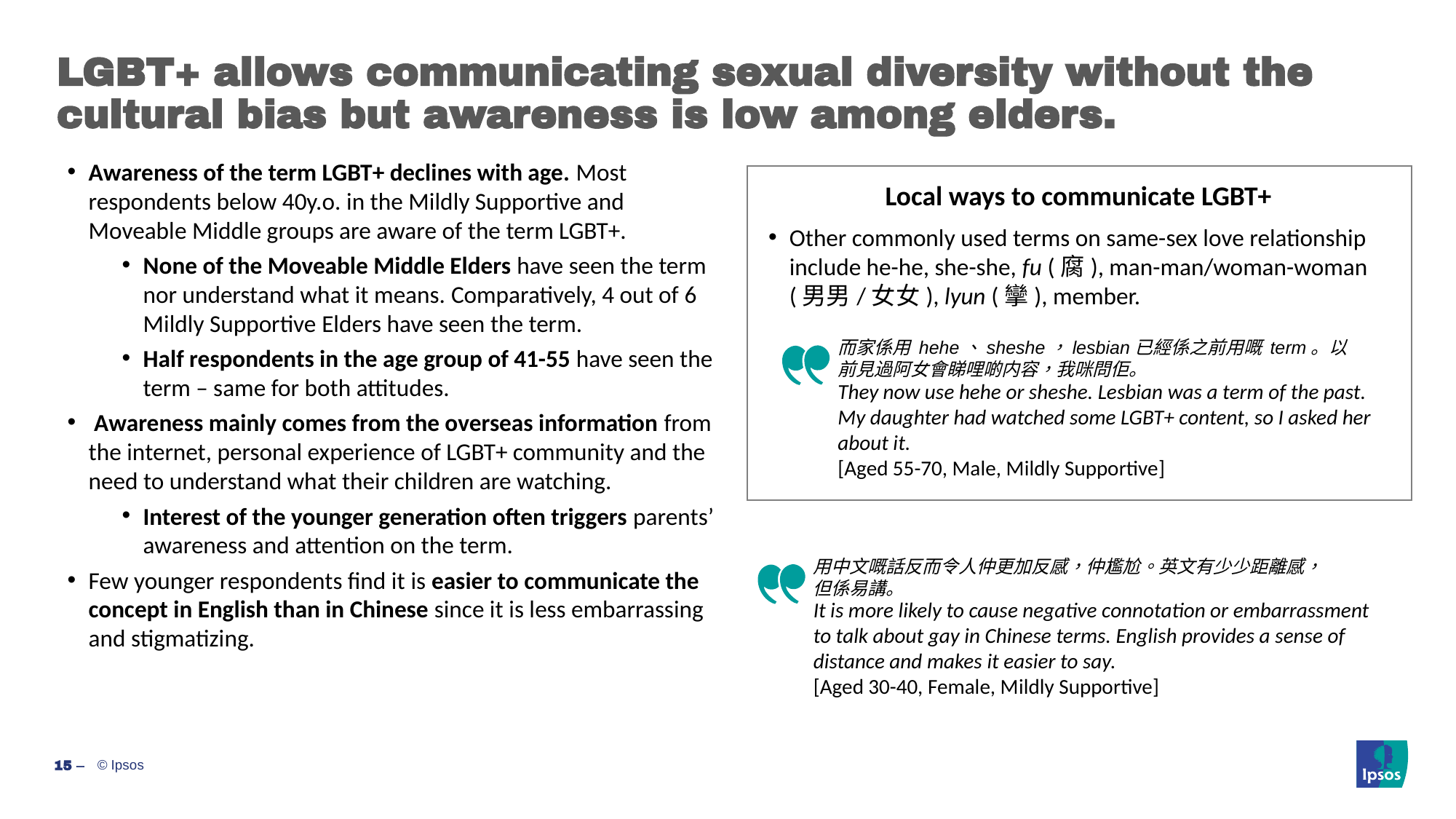

# LGBT+ allows communicating sexual diversity without the cultural bias but awareness is low among elders.
Awareness of the term LGBT+ declines with age. Most respondents below 40y.o. in the Mildly Supportive and Moveable Middle groups are aware of the term LGBT+.
None of the Moveable Middle Elders have seen the term nor understand what it means. Comparatively, 4 out of 6 Mildly Supportive Elders have seen the term.
Half respondents in the age group of 41-55 have seen the term – same for both attitudes.
 Awareness mainly comes from the overseas information from the internet, personal experience of LGBT+ community and the need to understand what their children are watching.
Interest of the younger generation often triggers parents’ awareness and attention on the term.
Few younger respondents find it is easier to communicate the concept in English than in Chinese since it is less embarrassing and stigmatizing.

Local ways to communicate LGBT+
Other commonly used terms on same-sex love relationship include he-he, she-she, fu (腐), man-man/woman-woman (男男/女女), lyun (攣), member.
而家係用 hehe、sheshe，lesbian已經係之前用嘅 term。以前見過阿女會睇哩啲内容，我咪問佢。

They now use hehe or sheshe. Lesbian was a term of the past. My daughter had watched some LGBT+ content, so I asked her about it.
[Aged 55-70, Male, Mildly Supportive]
用中文嘅話反而令人仲更加反感，仲尷尬。英文有少少距離感，但係易講。

It is more likely to cause negative connotation or embarrassment to talk about gay in Chinese terms. English provides a sense of distance and makes it easier to say.
[Aged 30-40, Female, Mildly Supportive]
15 ‒